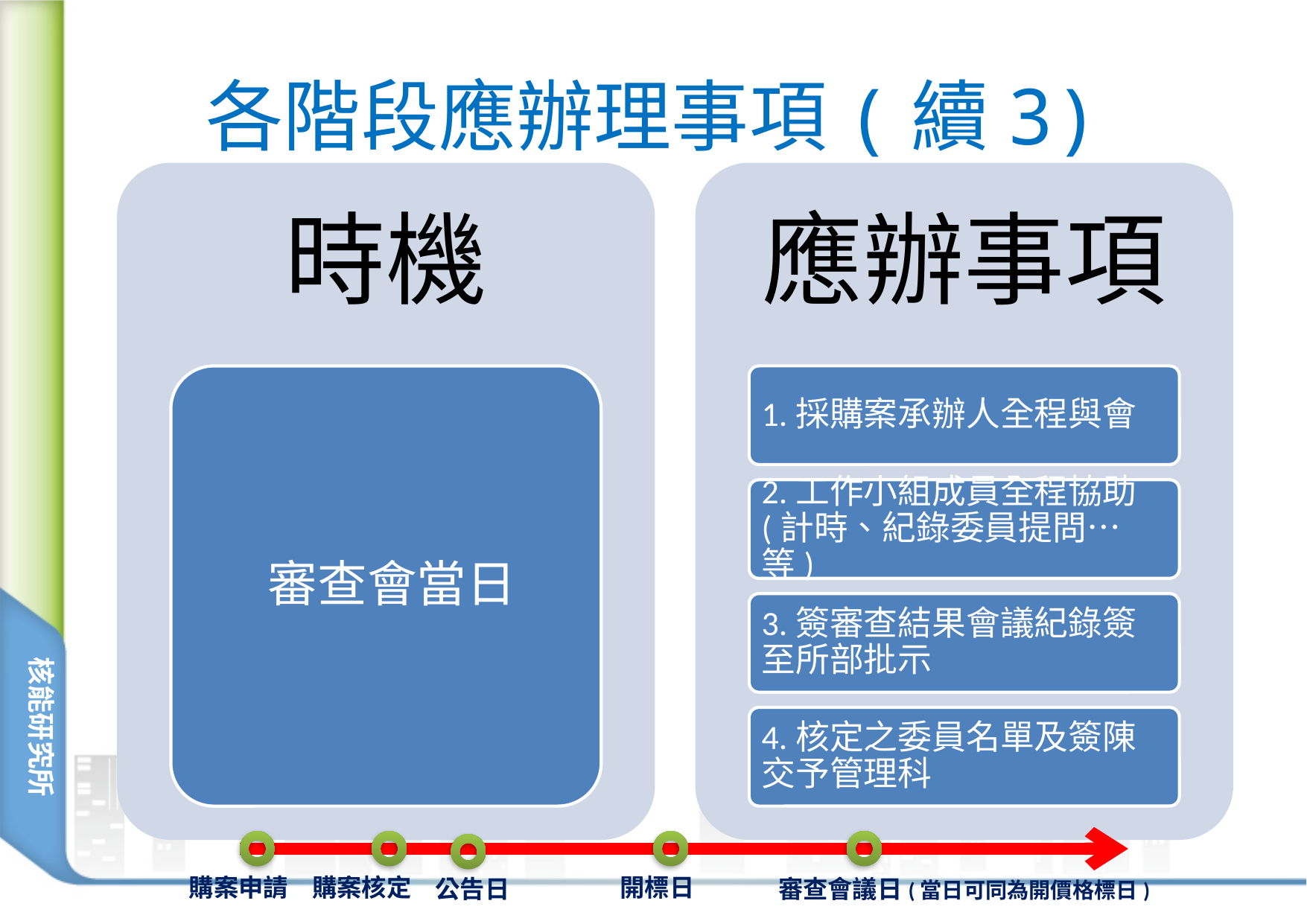

# 各階段應辦理事項(續3)
時機
審查會當日
應辦事項
1.採購案承辦人全程與會
2.工作小組成員全程協助(計時、紀錄委員提問…等)
3.簽審查結果會議紀錄簽至所部批示
4.核定之委員名單及簽陳交予管理科

購案申請
購案核定
開標日
公告日
審查會議日(當日可同為開價格標日)